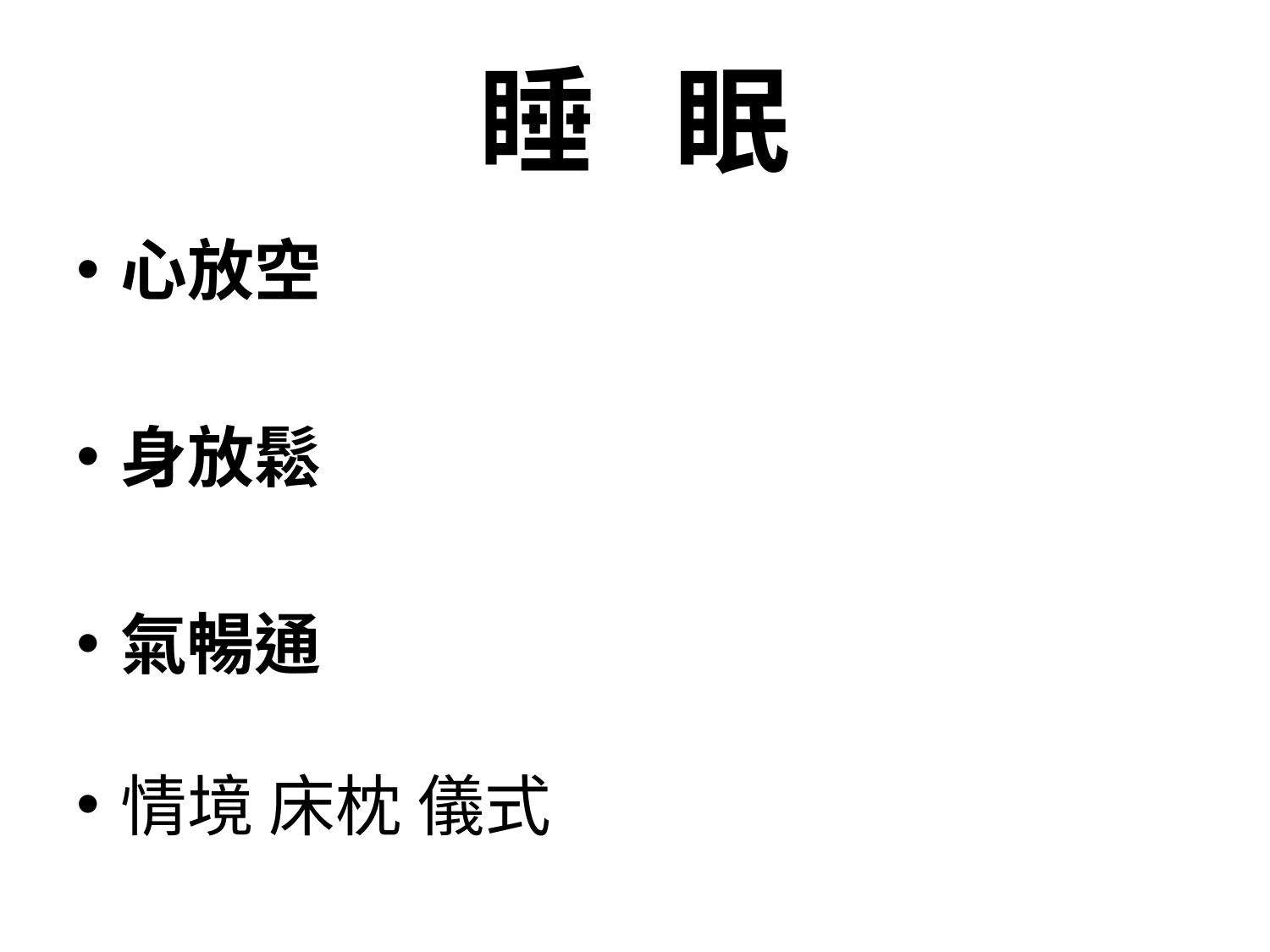

# 睡   眠
心放空

身放鬆

氣暢通

情境 床枕 儀式